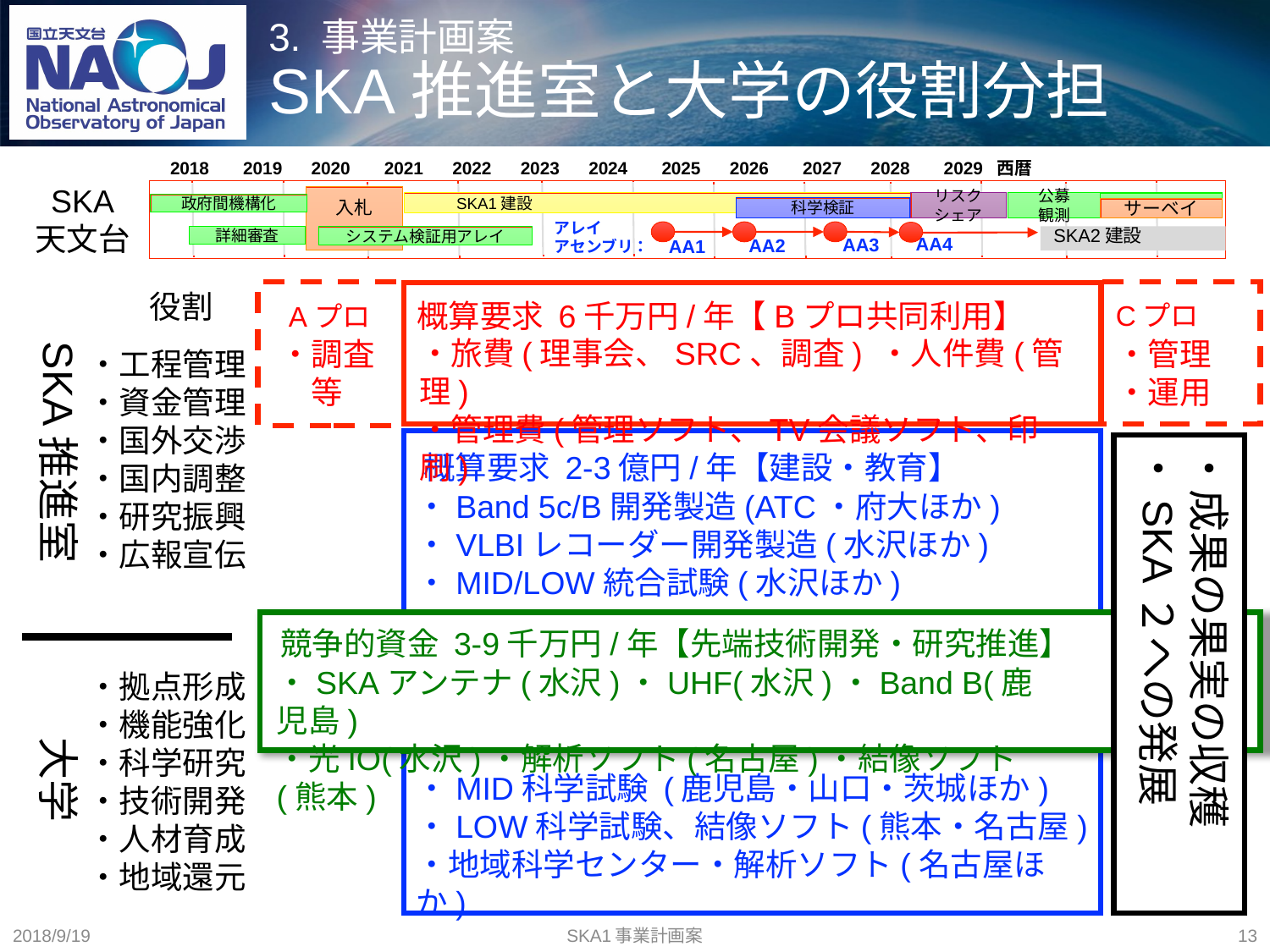

# 3. 事業計画案 SKA推進室と大学の役割分担
2018       2019      2020       2021      2022      2023      2024       2025      2026       2027      2028       2029  西暦

入札

リスクシェア
公募
観測
         SKA1建設

政府間機構化
科学検証
サーベイ
アレイ
アセンブリ：
SKA2建設

AA4

詳細審査
システム検証用アレイ
AA3
AA2
AA1
SKA
天文台
役割

概算要求 6千万円/年【Bプロ共同利用】
Cプロ
Aプロ
・旅費(理事会、SRC、調査) ・人件費(管理)
・管理費(管理ソフト、TV会議ソフト、印刷)
・管理
・運用
・調査
　等
SKA推進室
・工程管理
・資金管理
・国外交渉
・国内調整
・研究振興
・広報宣伝

・成果の果実の収穫
・SKA２への発展
概算要求 2-3億円/年【建設・教育】
・Band 5c/B開発製造(ATC・府大ほか)
・VLBIレコーダー開発製造(水沢ほか)
・MID/LOW統合試験(水沢ほか)

競争的資金 3-9千万円/年【先端技術開発・研究推進】
・SKAアンテナ(水沢)・UHF(水沢)・Band B(鹿児島)
・光IO(水沢)・解析ソフト(名古屋)・結像ソフト(熊本)
・拠点形成
・機能強化
・科学研究
・技術開発
・人材育成
・地域還元
大学
・MID科学試験 (鹿児島・山口・茨城ほか)
・LOW科学試験、結像ソフト(熊本・名古屋)
・地域科学センター・解析ソフト(名古屋ほか)
SKA1事業計画案
2018/9/19
13